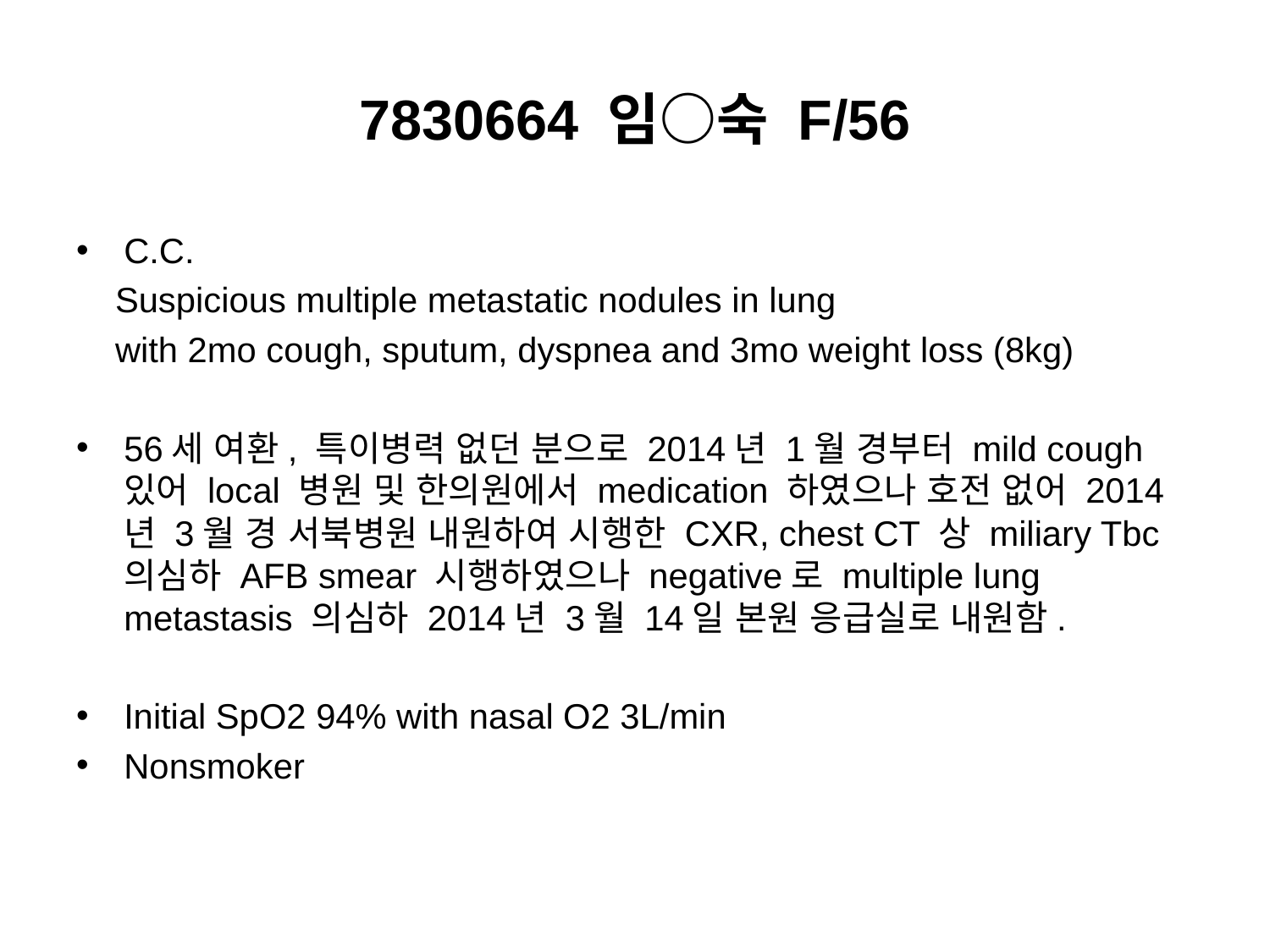

# 7830664 임○숙 F/56
C.C.
    Suspicious multiple metastatic nodules in lung
    with 2mo cough, sputum, dyspnea and 3mo weight loss (8kg)

56세 여환, 특이병력 없던 분으로 2014년 1월 경부터 mild cough 있어 local 병원 및 한의원에서 medication 하였으나 호전 없어 2014년 3월 경 서북병원 내원하여 시행한 CXR, chest CT 상 miliary Tbc 의심하 AFB smear 시행하였으나 negative로 multiple lung metastasis 의심하 2014년 3월 14일 본원 응급실로 내원함.

Initial SpO2 94% with nasal O2 3L/min
Nonsmoker